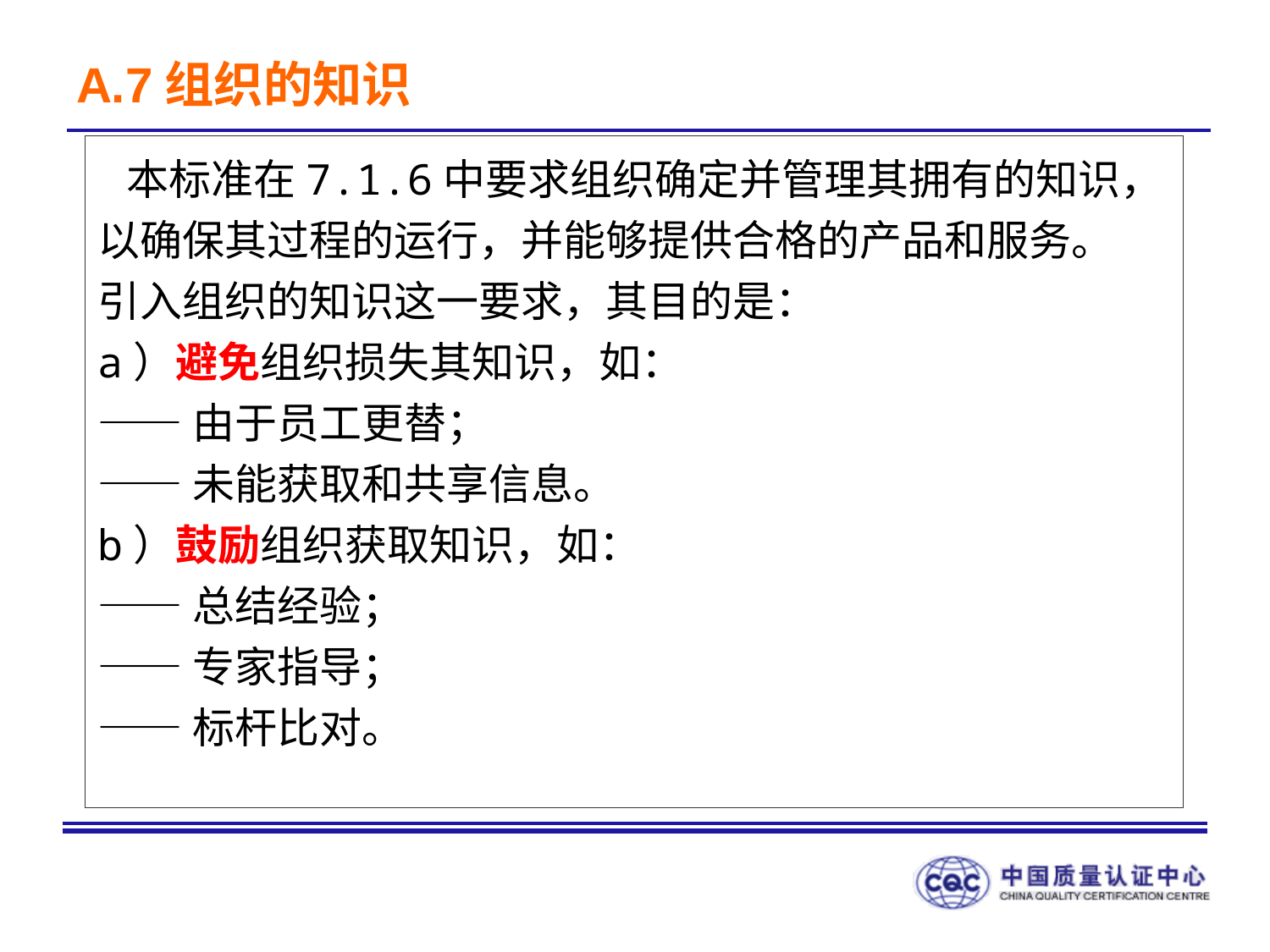

A.7组织的知识
  本标准在7.1.6中要求组织确定并管理其拥有的知识，以确保其过程的运行，并能够提供合格的产品和服务。
引入组织的知识这一要求，其目的是：
a）避免组织损失其知识，如：
——由于员工更替；
——未能获取和共享信息。
b）鼓励组织获取知识，如：
——总结经验；
——专家指导；
——标杆比对。